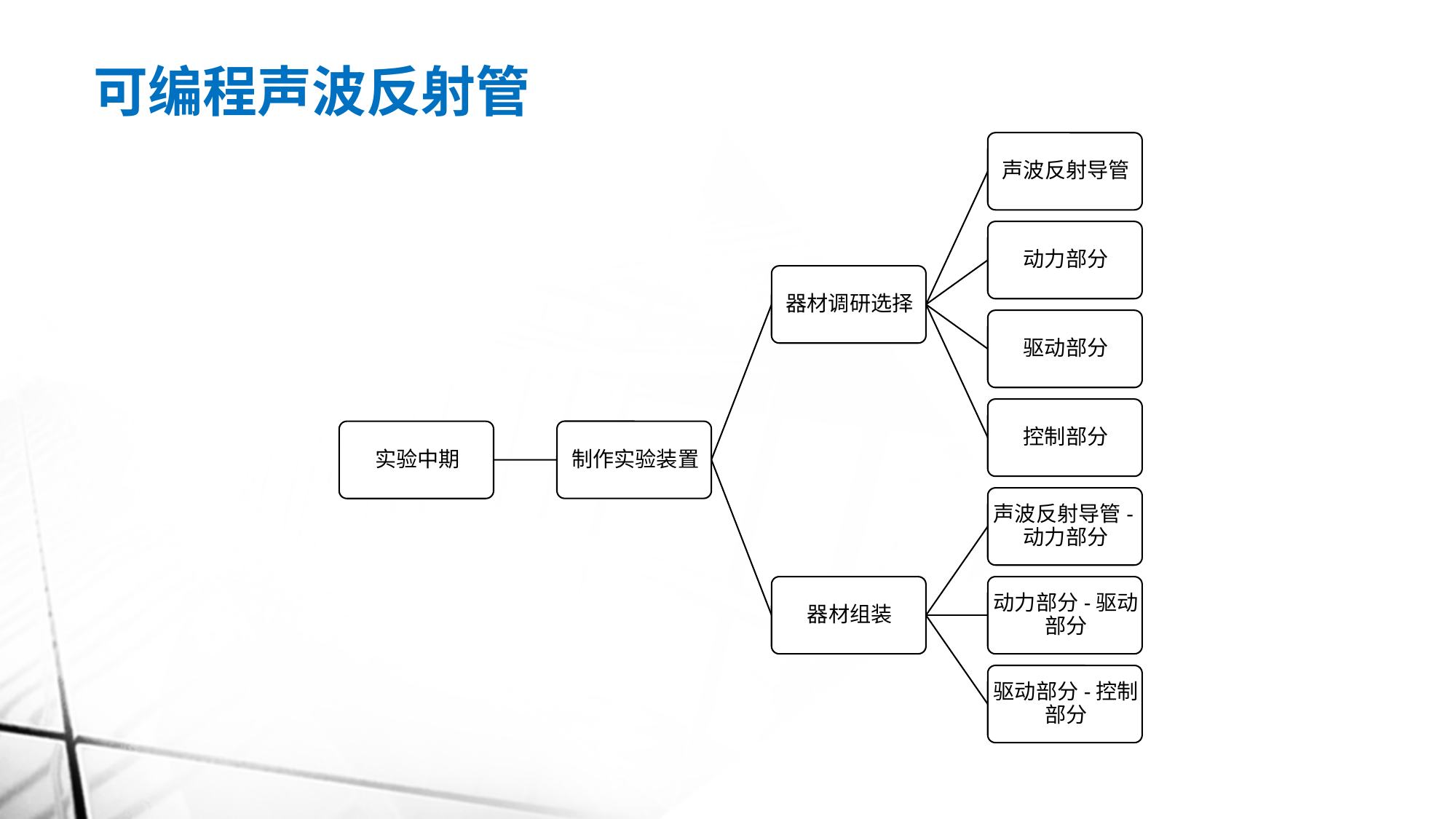

可编程声波反射管
实验中期

制作实验装置

器材调研选择

声波反射导管

动力部分

驱动部分

控制部分

器材组装

声波反射导管-动力部分

动力部分-驱动部分

驱动部分-控制部分